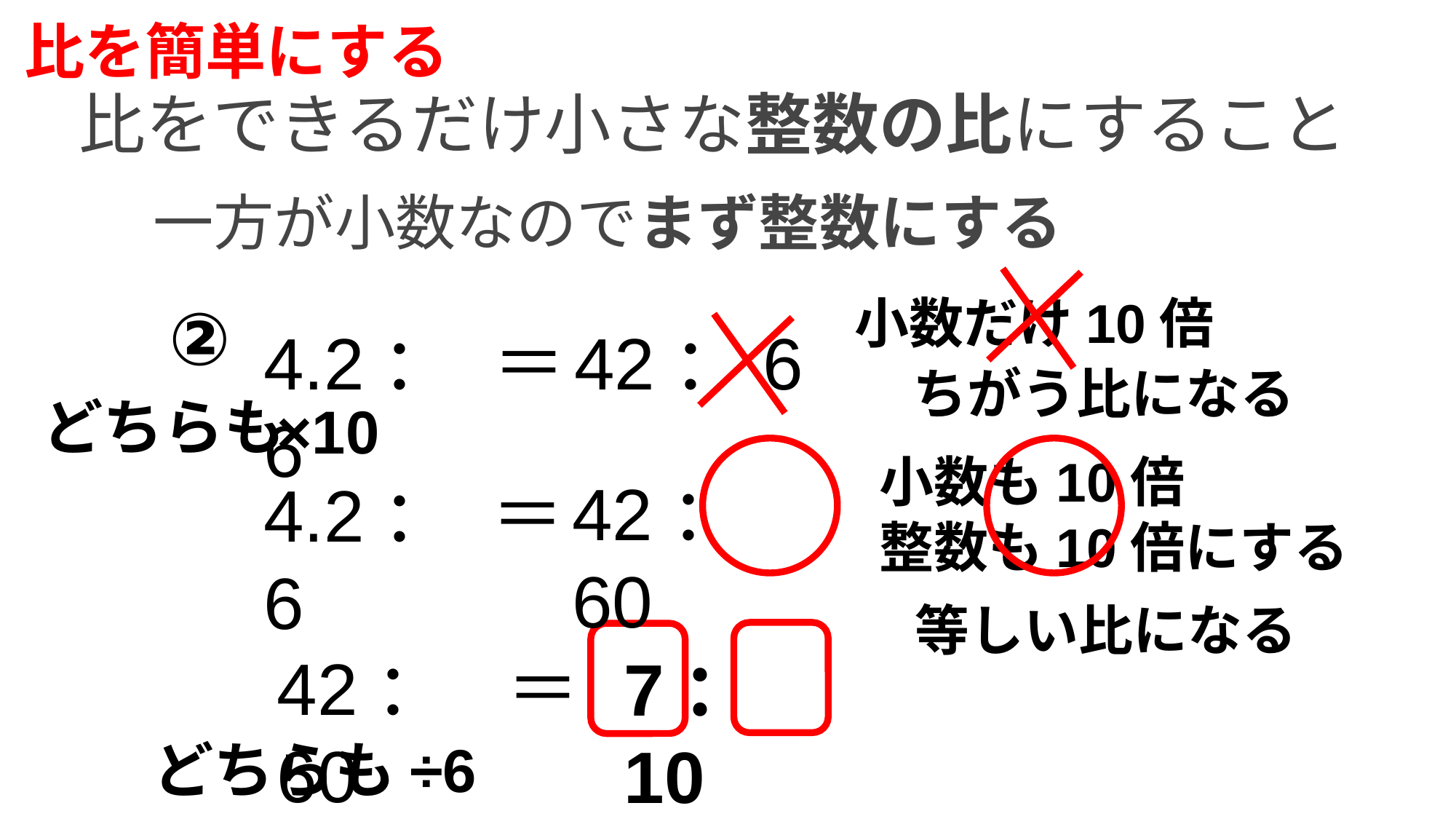

比を簡単にする
比をできるだけ小さな整数の比にすること
一方が小数なのでまず整数にする
小数だけ10倍
②
42：6
＝
4.2：6
ちがう比になる
どちらも
×10

小数も10倍
整数も10倍にする
42：60
＝
4.2：6
等しい比になる

＝
42：60
7：10
どちらも÷6